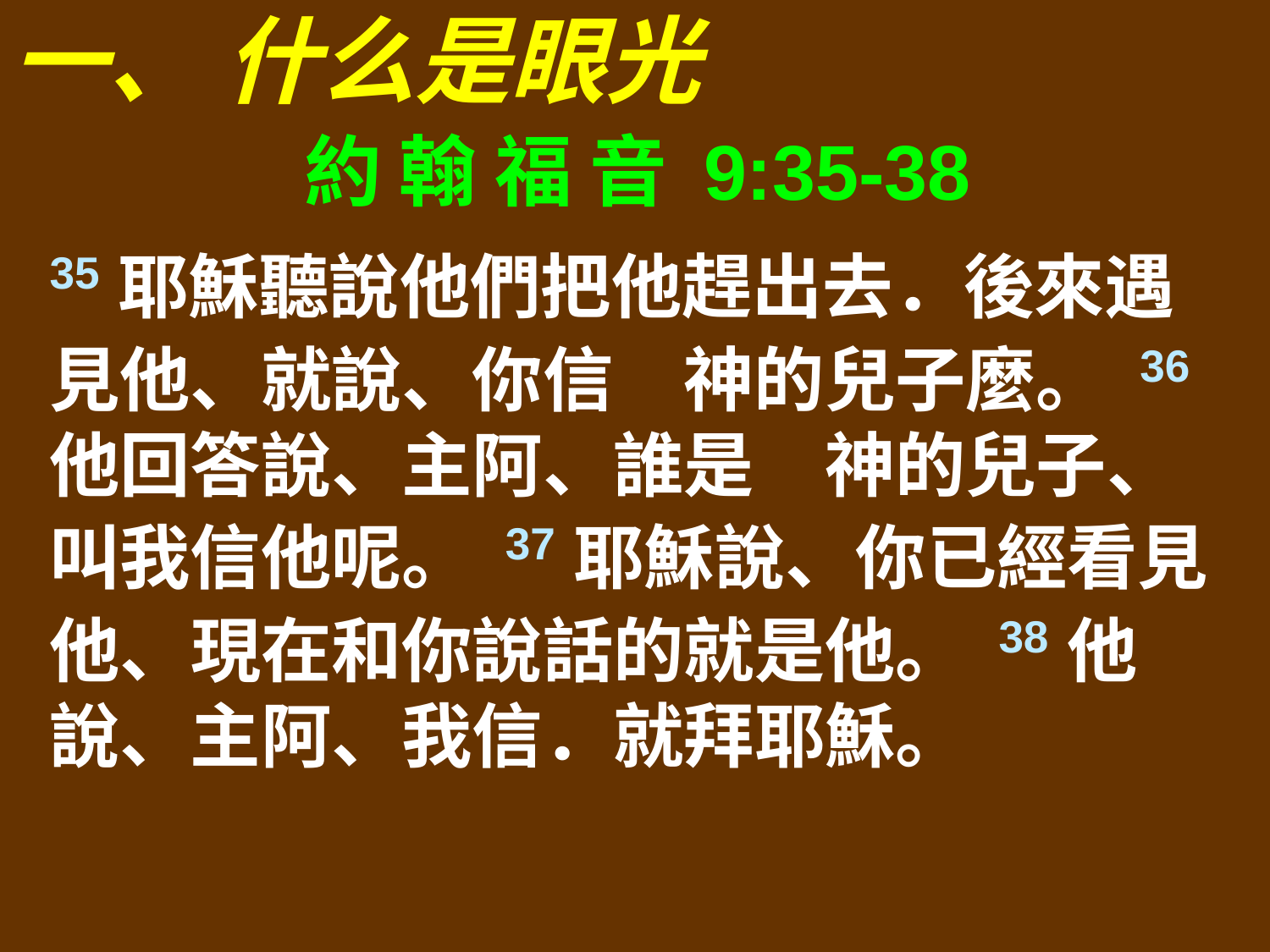

一、 什么是眼光
約 翰 福 音 9:35-38
35耶穌聽說他們把他趕出去．後來遇見他、就說、你信　神的兒子麼。 36他回答說、主阿、誰是　神的兒子、叫我信他呢。 37耶穌說、你已經看見他、現在和你說話的就是他。 38他說、主阿、我信．就拜耶穌。